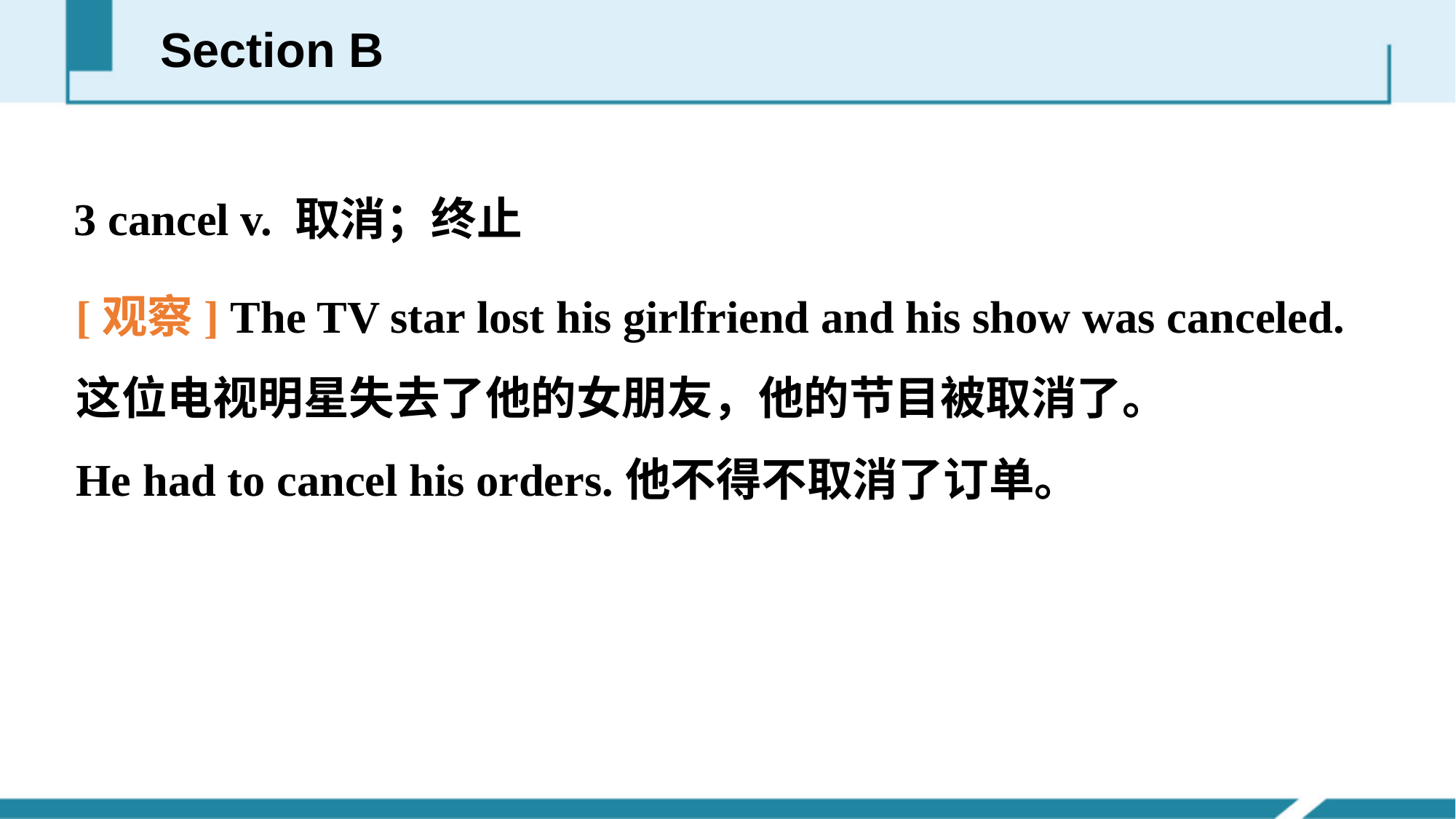

Section B
3 cancel v. 取消；终止
[观察] The TV star lost his girlfriend and his show was canceled.
这位电视明星失去了他的女朋友，他的节目被取消了。
He had to cancel his orders.他不得不取消了订单。